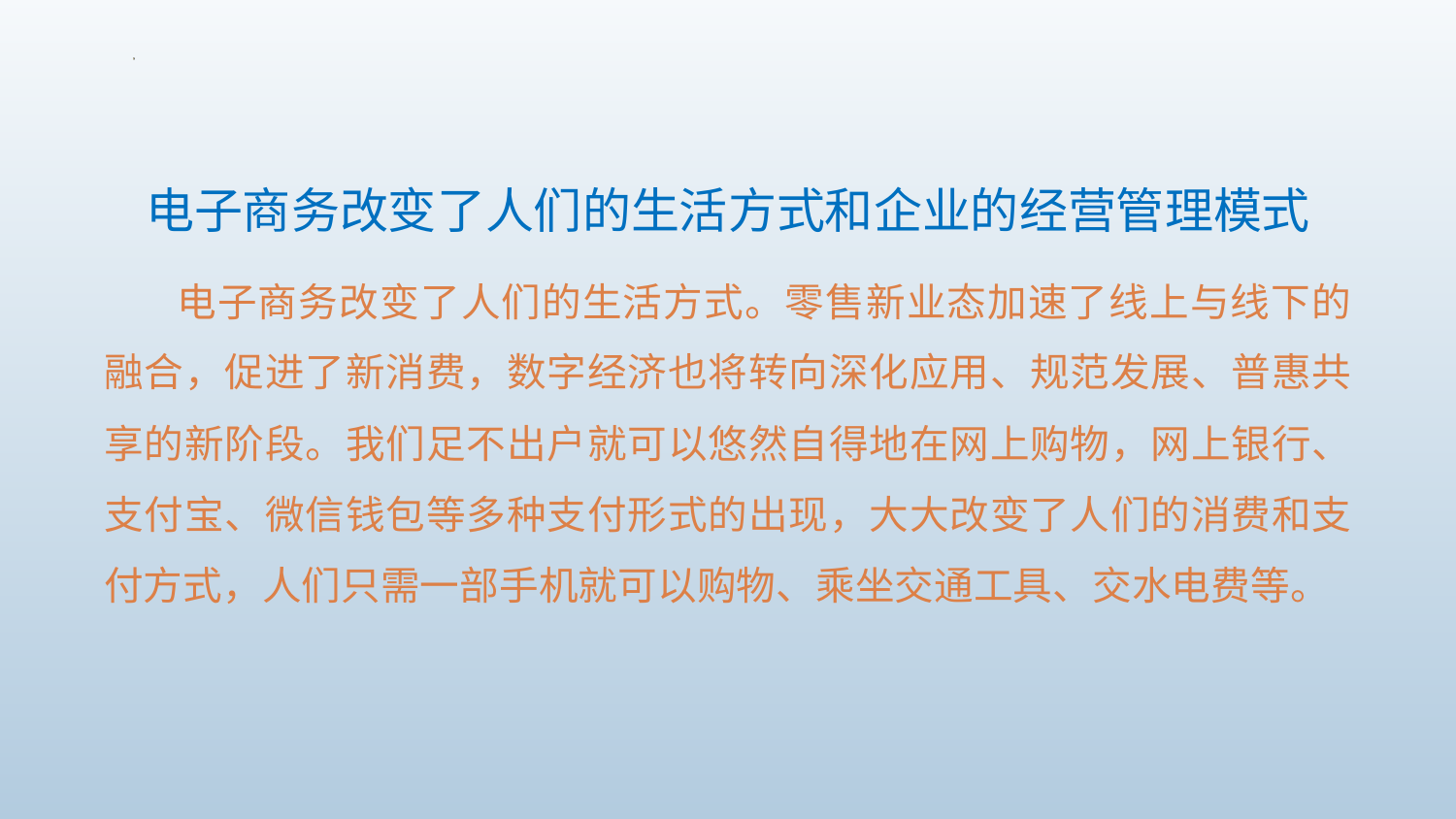

电子商务改变了人们的生活方式和企业的经营管理模式
电子商务改变了人们的生活方式。零售新业态加速了线上与线下的融合，促进了新消费，数字经济也将转向深化应用、规范发展、普惠共享的新阶段。我们足不出户就可以悠然自得地在网上购物，网上银行、支付宝、微信钱包等多种支付形式的出现，大大改变了人们的消费和支付方式，人们只需一部手机就可以购物、乘坐交通工具、交水电费等。